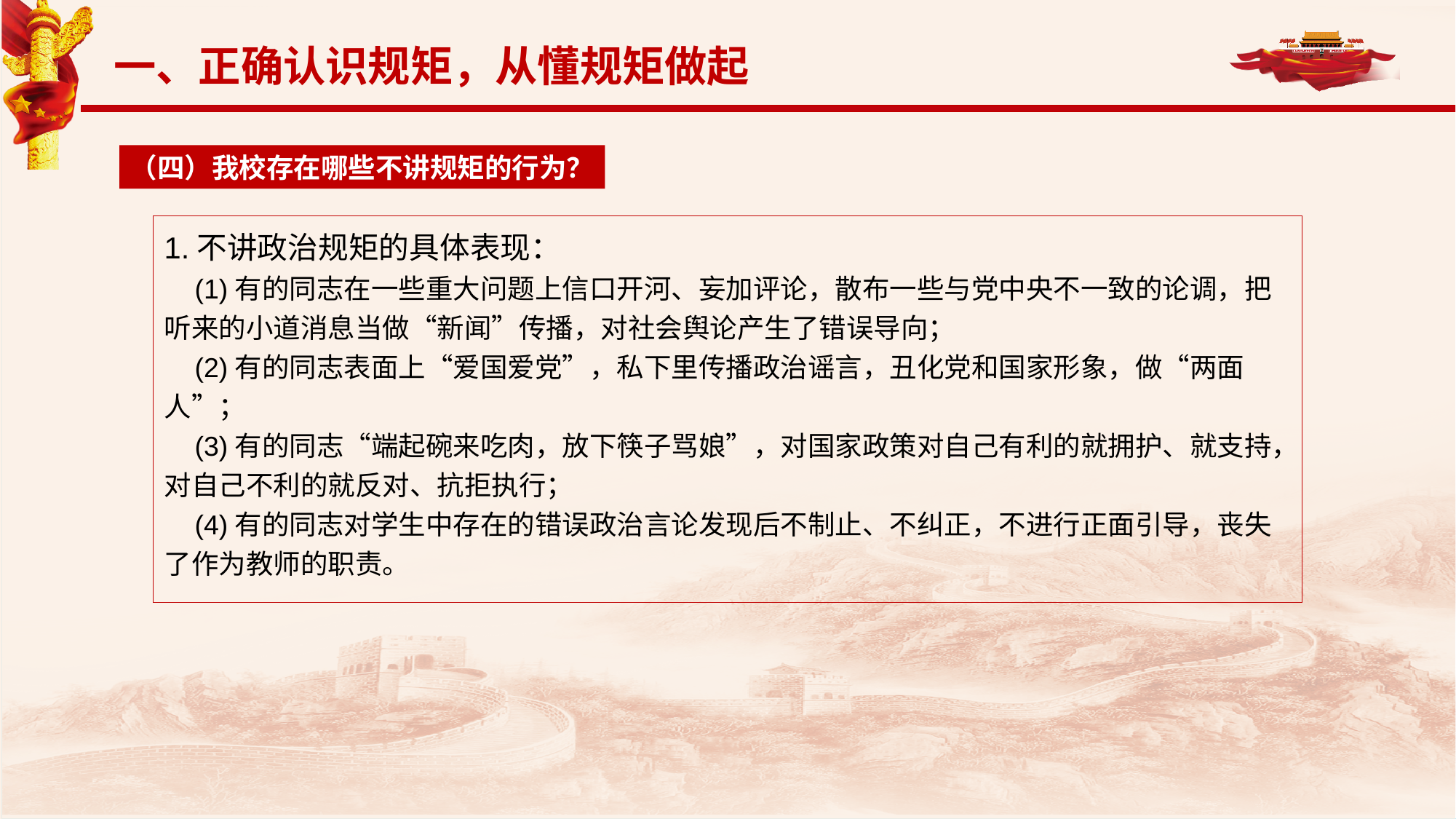

一、正确认识规矩，从懂规矩做起
（四）我校存在哪些不讲规矩的行为？
1.不讲政治规矩的具体表现：
    (1)有的同志在一些重大问题上信口开河、妄加评论，散布一些与党中央不一致的论调，把听来的小道消息当做“新闻”传播，对社会舆论产生了错误导向；
    (2)有的同志表面上“爱国爱党”，私下里传播政治谣言，丑化党和国家形象，做“两面人”；
    (3)有的同志“端起碗来吃肉，放下筷子骂娘”，对国家政策对自己有利的就拥护、就支持，对自己不利的就反对、抗拒执行；
    (4)有的同志对学生中存在的错误政治言论发现后不制止、不纠正，不进行正面引导，丧失了作为教师的职责。